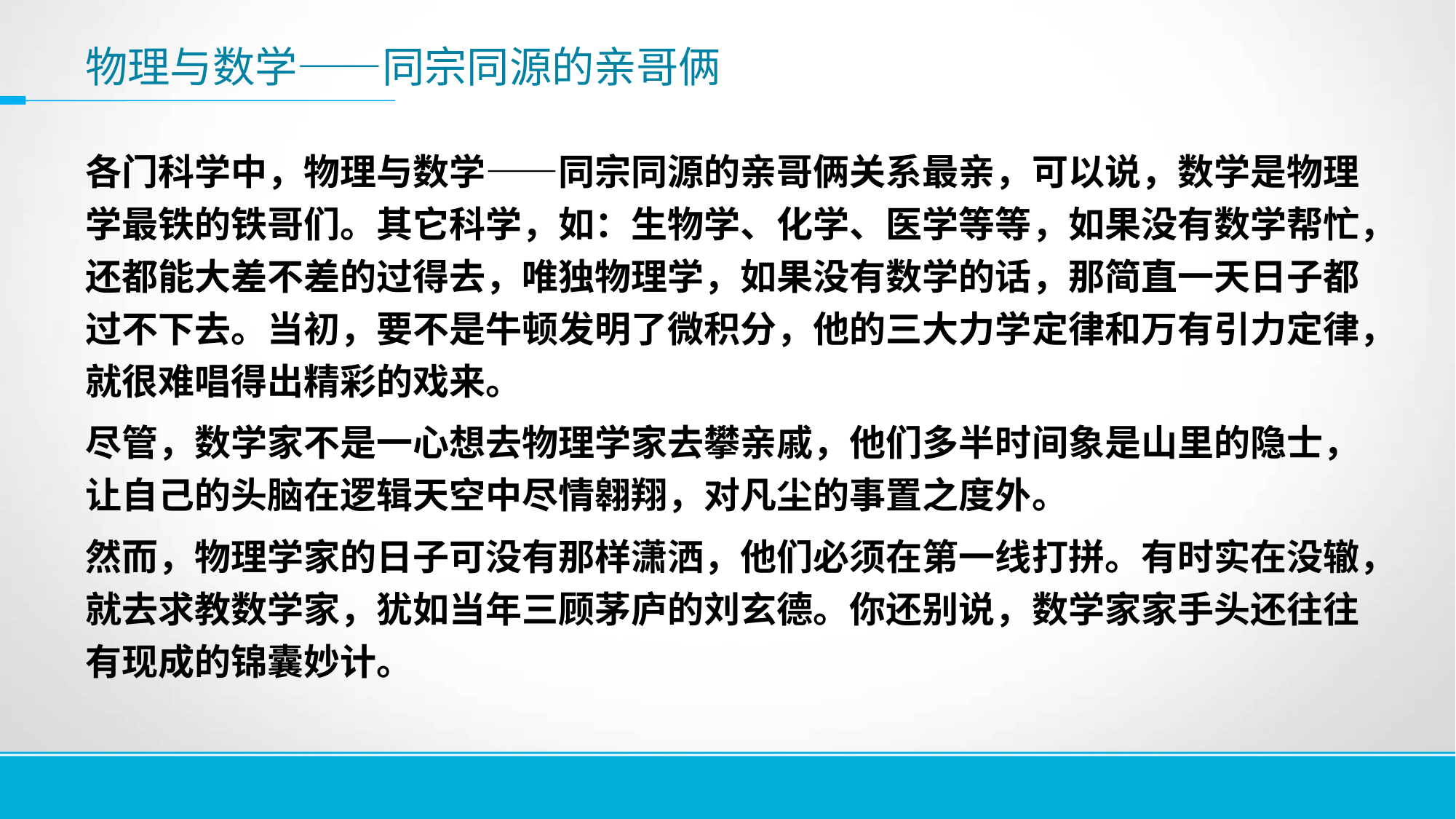

# 物理与数学——同宗同源的亲哥俩
各门科学中，物理与数学——同宗同源的亲哥俩关系最亲，可以说，数学是物理学最铁的铁哥们。其它科学，如：生物学、化学、医学等等，如果没有数学帮忙，还都能大差不差的过得去，唯独物理学，如果没有数学的话，那简直一天日子都过不下去。当初，要不是牛顿发明了微积分，他的三大力学定律和万有引力定律，就很难唱得出精彩的戏来。
尽管，数学家不是一心想去物理学家去攀亲戚，他们多半时间象是山里的隐士，让自己的头脑在逻辑天空中尽情翱翔，对凡尘的事置之度外。
然而，物理学家的日子可没有那样潇洒，他们必须在第一线打拼。有时实在没辙，就去求教数学家，犹如当年三顾茅庐的刘玄德。你还别说，数学家家手头还往往有现成的锦囊妙计。